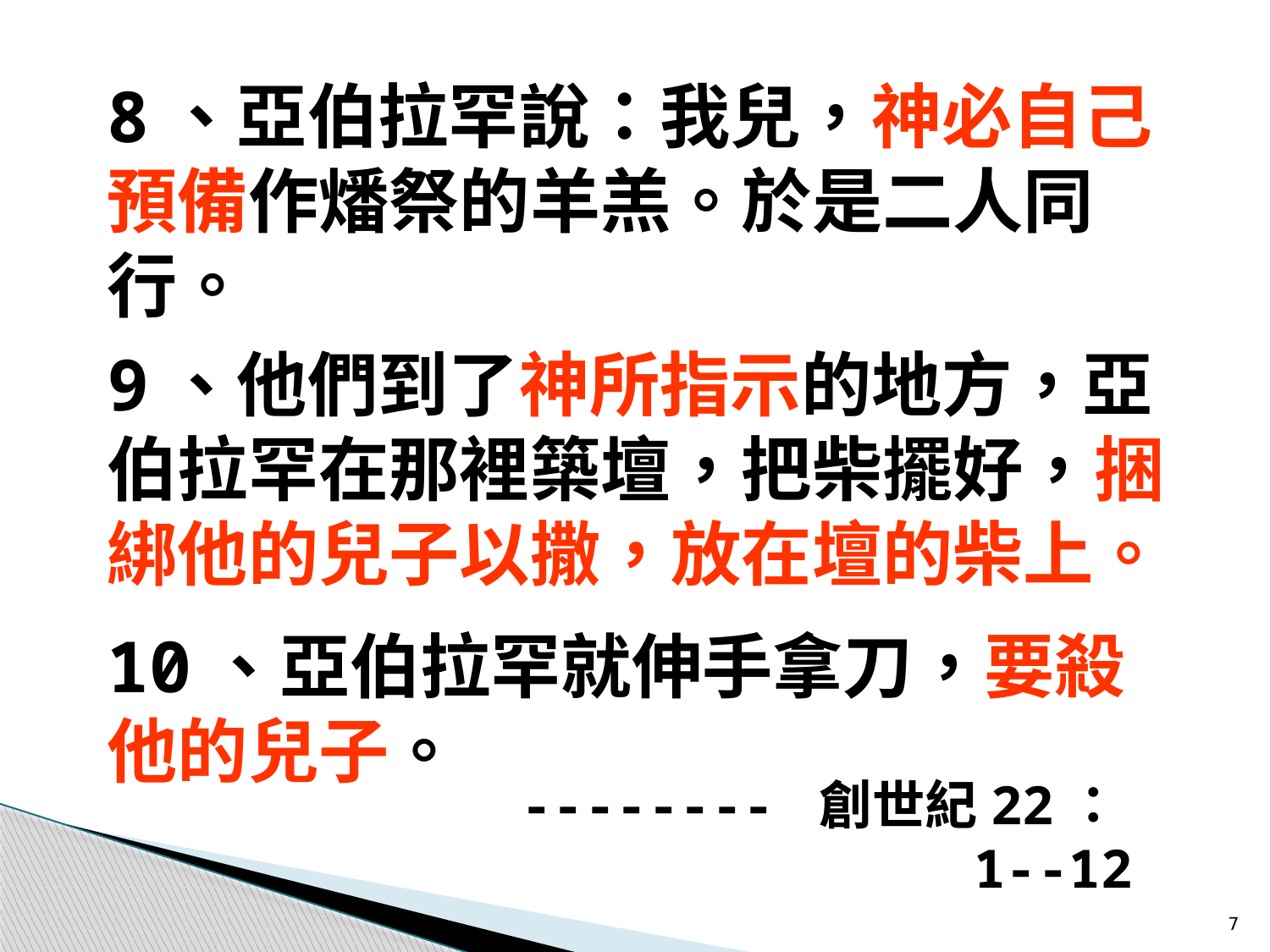

8、亞伯拉罕說：我兒，神必自己預備作燔祭的羊羔。於是二人同行。
9、他們到了神所指示的地方，亞伯拉罕在那裡築壇，把柴擺好，捆綁他的兒子以撒，放在壇的柴上。
10、亞伯拉罕就伸手拿刀，要殺他的兒子。
-------- 創世紀22：1--12
7